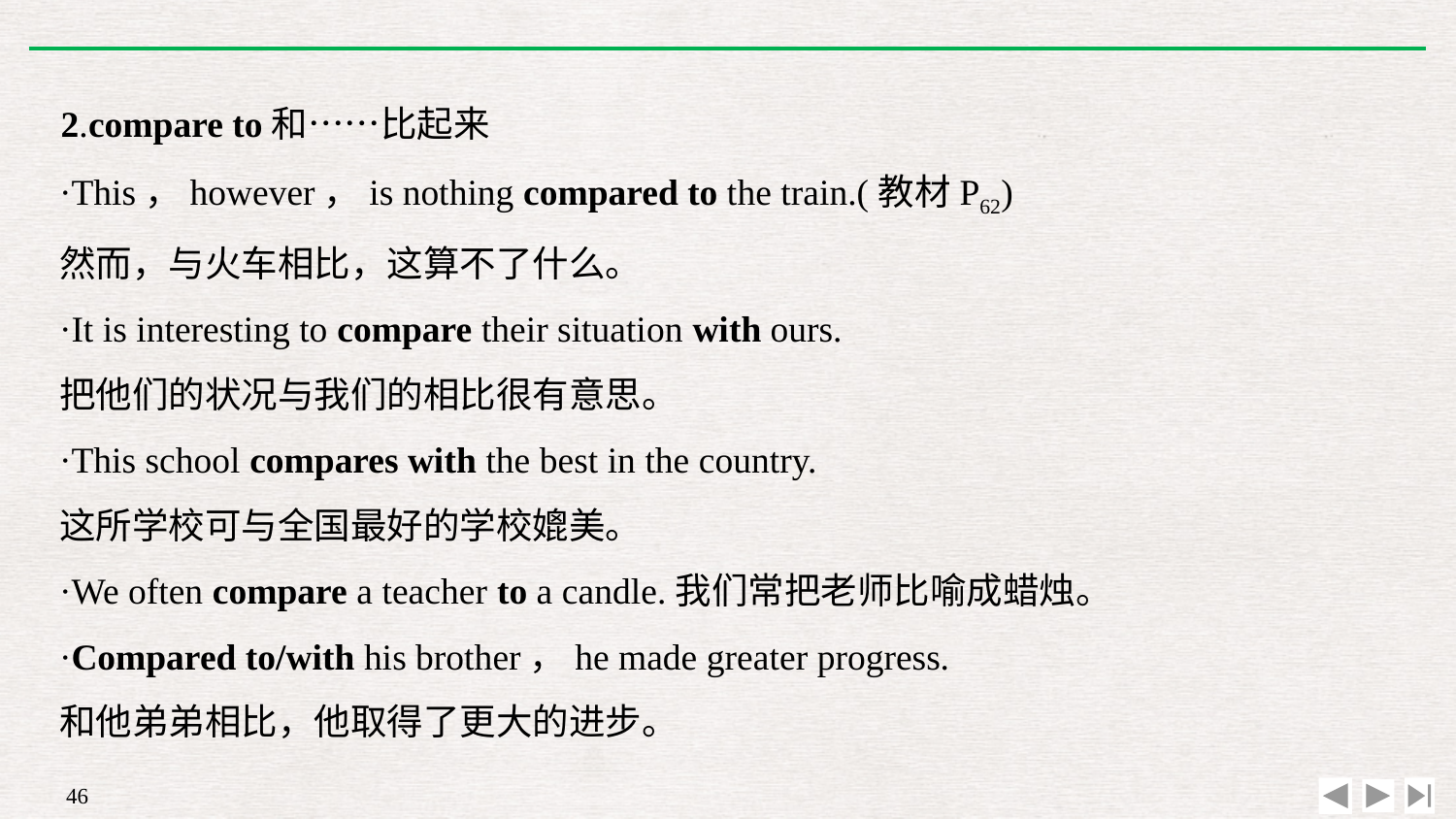

2.compare to和……比起来
·This，however，is nothing compared to the train.(教材P62)
然而，与火车相比，这算不了什么。
·It is interesting to compare their situation with ours.
把他们的状况与我们的相比很有意思。
·This school compares with the best in the country.
这所学校可与全国最好的学校媲美。
·We often compare a teacher to a candle.我们常把老师比喻成蜡烛。
·Compared to/with his brother，he made greater progress.
和他弟弟相比，他取得了更大的进步。